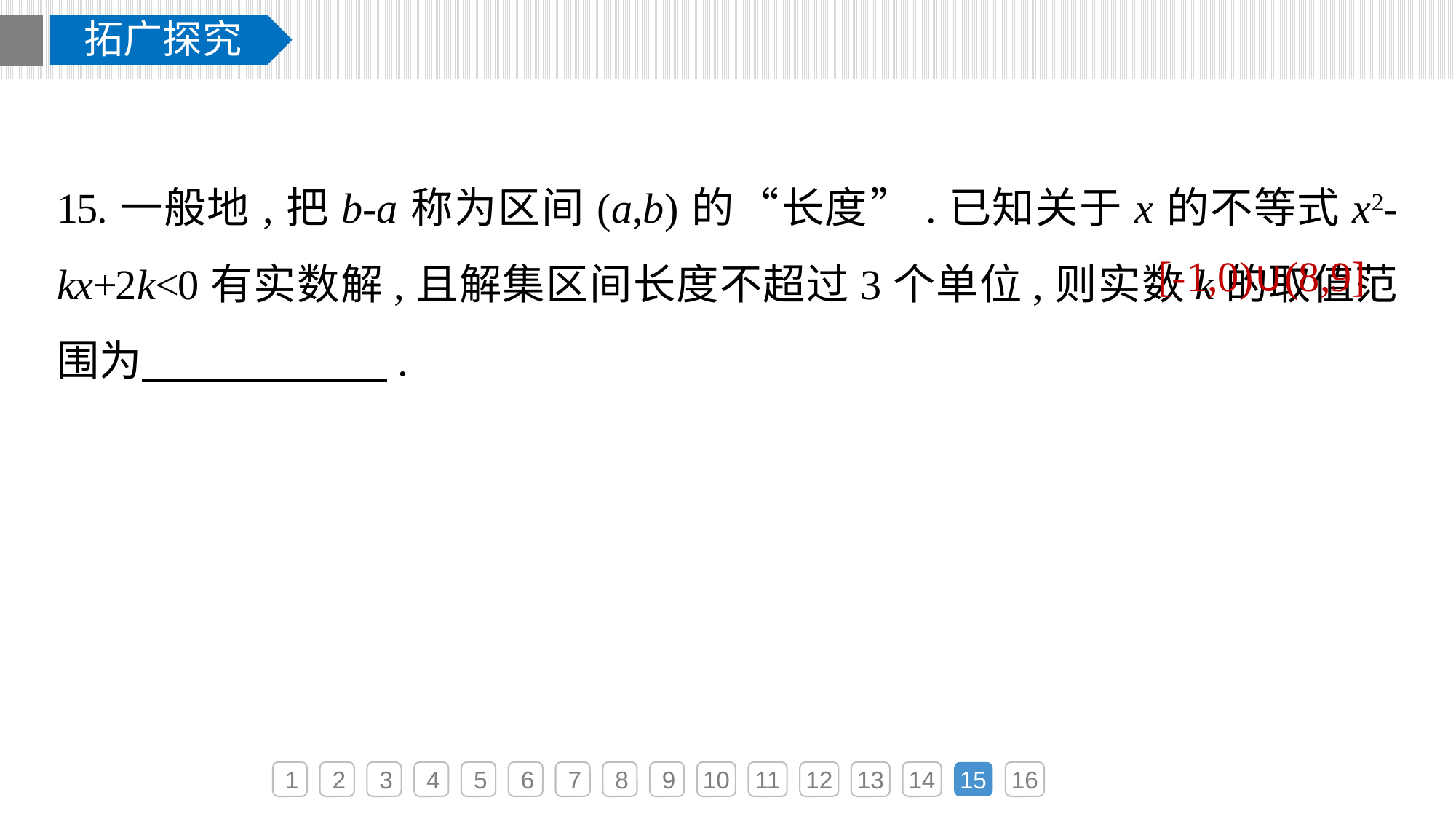

拓广探究

15.一般地,把b-a称为区间(a,b)的“长度”.已知关于x的不等式x2-kx+2k<0有实数解,且解集区间长度不超过3个单位,则实数k的取值范围为　        　　　.
[-1,0)∪(8,9]
1
2
3
4
5
6
7
8
9
10
11
12
13
14
15
16